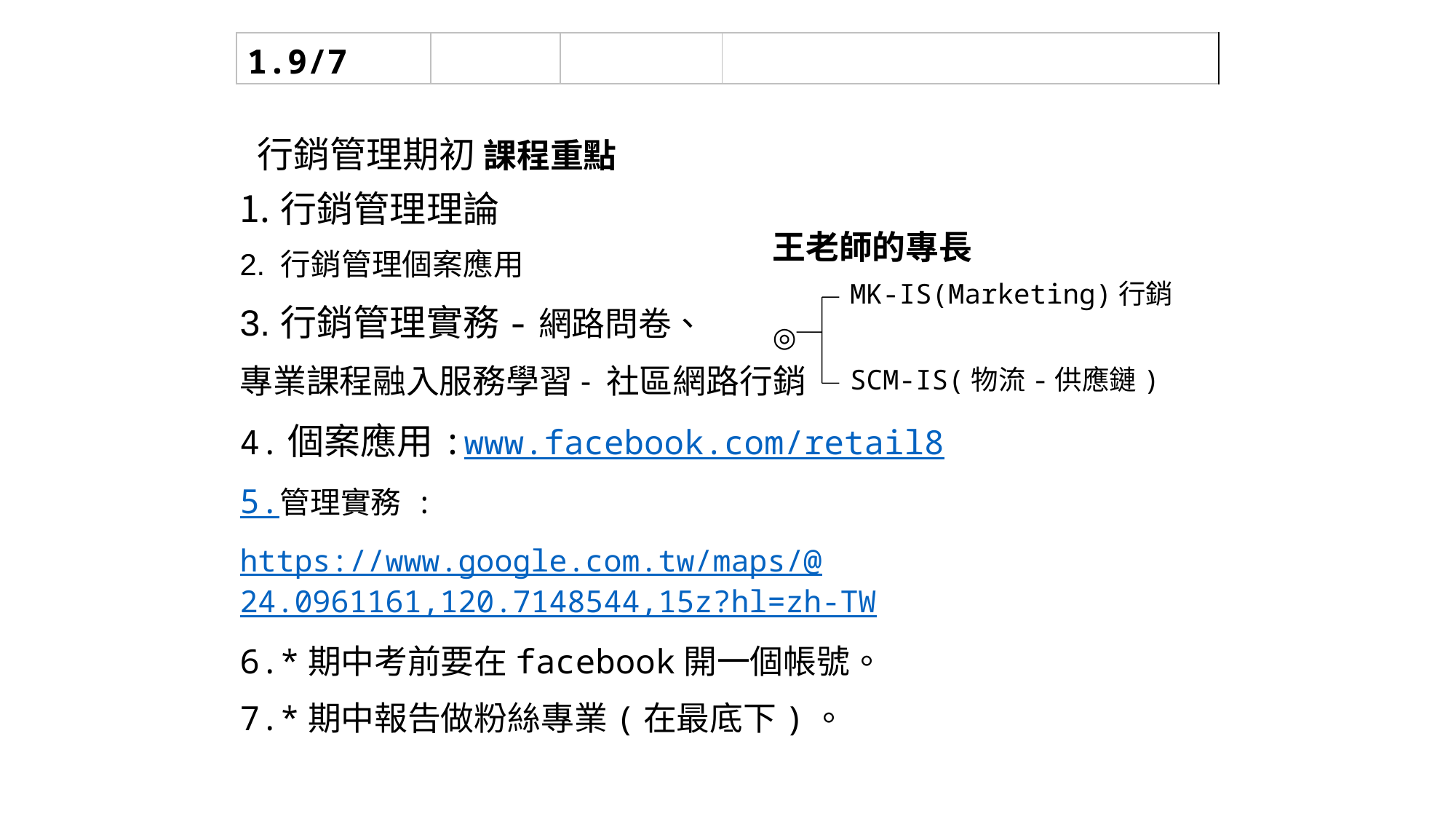

| 1.9/7 |  |  |  |
| --- | --- | --- | --- |
行銷管理期初 課程重點
行銷管理理論
行銷管理個案應用
行銷管理實務-網路問卷、
專業課程融入服務學習- 社區網路行銷
4.個案應用:www.facebook.com/retail8
5.管理實務 :
https://www.google.com.tw/maps/@24.0961161,120.7148544,15z?hl=zh-TW
6.*期中考前要在facebook開一個帳號。
7.*期中報告做粉絲專業(在最底下)。

王老師的專長
MK-IS(Marketing)行銷

◎
SCM-IS(物流-供應鏈)